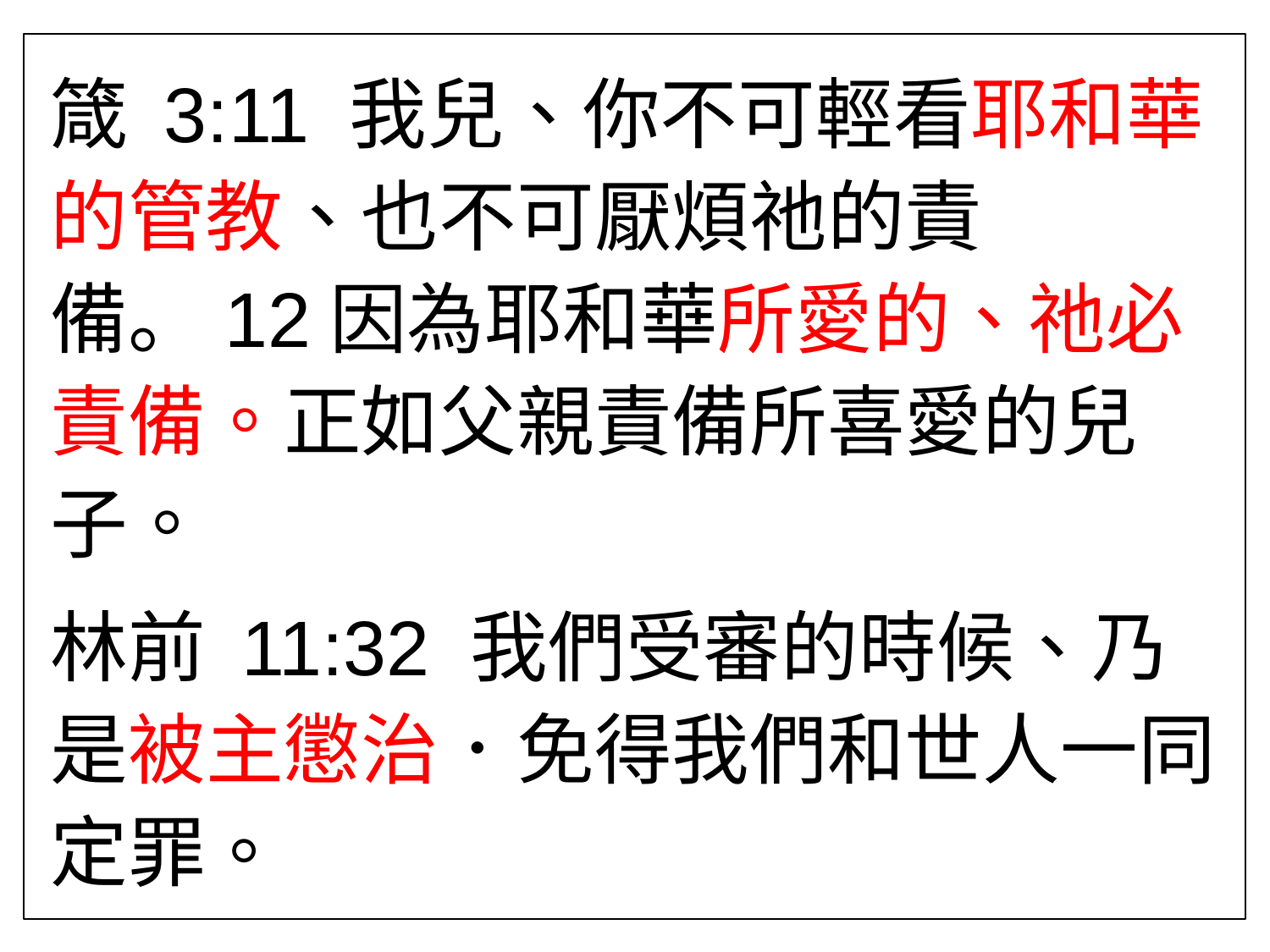

箴 3:11 我兒、你不可輕看耶和華的管教、也不可厭煩祂的責備。12因為耶和華所愛的、祂必責備。正如父親責備所喜愛的兒子。
林前 11:32 我們受審的時候、乃是被主懲治．免得我們和世人一同定罪。